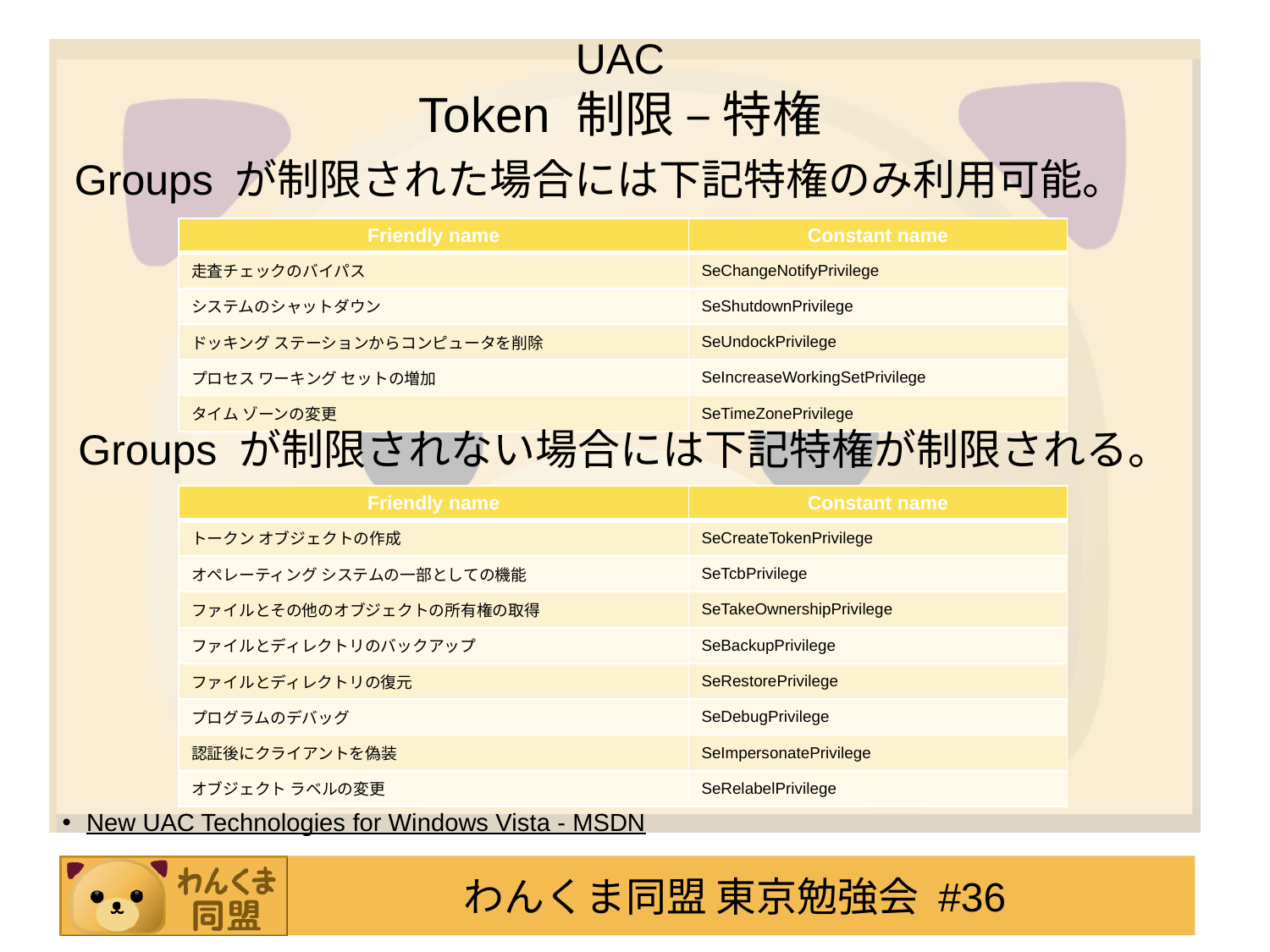

# UAC Token 制限 – 特権
Groups が制限された場合には下記特権のみ利用可能。
| Friendly name | Constant name |
| --- | --- |
| 走査チェックのバイパス | SeChangeNotifyPrivilege |
| システムのシャットダウン | SeShutdownPrivilege |
| ドッキング ステーションからコンピュータを削除 | SeUndockPrivilege |
| プロセス ワーキング セットの増加 | SeIncreaseWorkingSetPrivilege |
| タイム ゾーンの変更 | SeTimeZonePrivilege |
Groups が制限されない場合には下記特権が制限される。
| Friendly name | Constant name |
| --- | --- |
| トークン オブジェクトの作成 | SeCreateTokenPrivilege |
| オペレーティング システムの一部としての機能 | SeTcbPrivilege |
| ファイルとその他のオブジェクトの所有権の取得 | SeTakeOwnershipPrivilege |
| ファイルとディレクトリのバックアップ | SeBackupPrivilege |
| ファイルとディレクトリの復元 | SeRestorePrivilege |
| プログラムのデバッグ | SeDebugPrivilege |
| 認証後にクライアントを偽装 | SeImpersonatePrivilege |
| オブジェクト ラベルの変更 | SeRelabelPrivilege |
New UAC Technologies for Windows Vista - MSDN